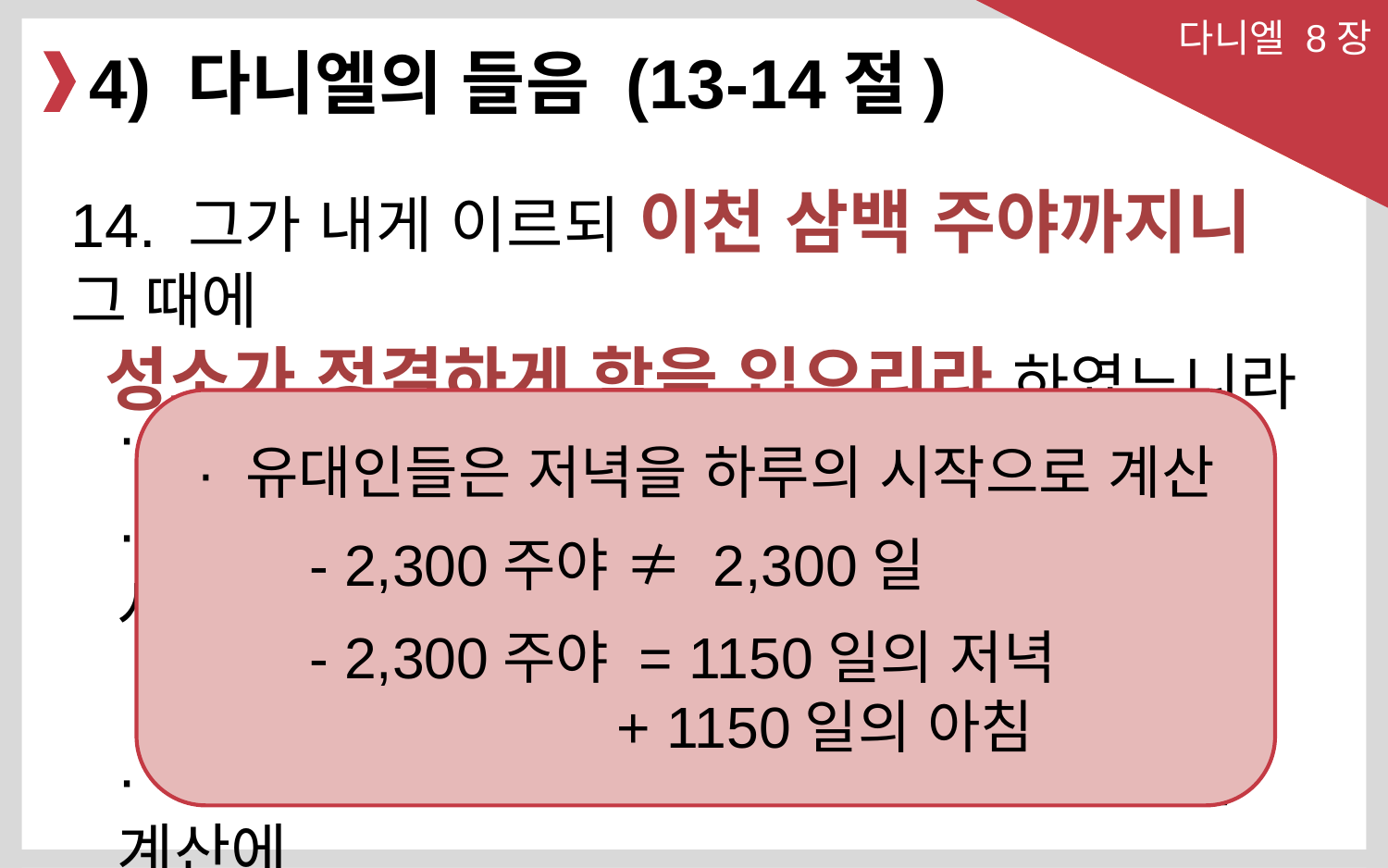

다니엘 8장
4) 다니엘의 들음 (13-14절)

14. 그가 내게 이르되 이천 삼백 주야까지니 그 때에
  성소가 정결하게 함을 입으리라 하였느니라
· 고통과 어둠의 시간 : 이천 삼백 주야
· 성소가 정결해지기 위해서는 어느 정도의 시간이
 흘러가야 된다는 것을 의미
· ‘주야’는 히브리어 본문에 유대인들의 날짜 계산에
  따라 ‘밤과 낮’의 순서로 바뀌어야 함.
· 유대인들은 저녁을 하루의 시작으로 계산
	- 2,300주야 ≠ 2,300일
	- 2,300주야 = 1150일의 저녁
			 + 1150일의 아침